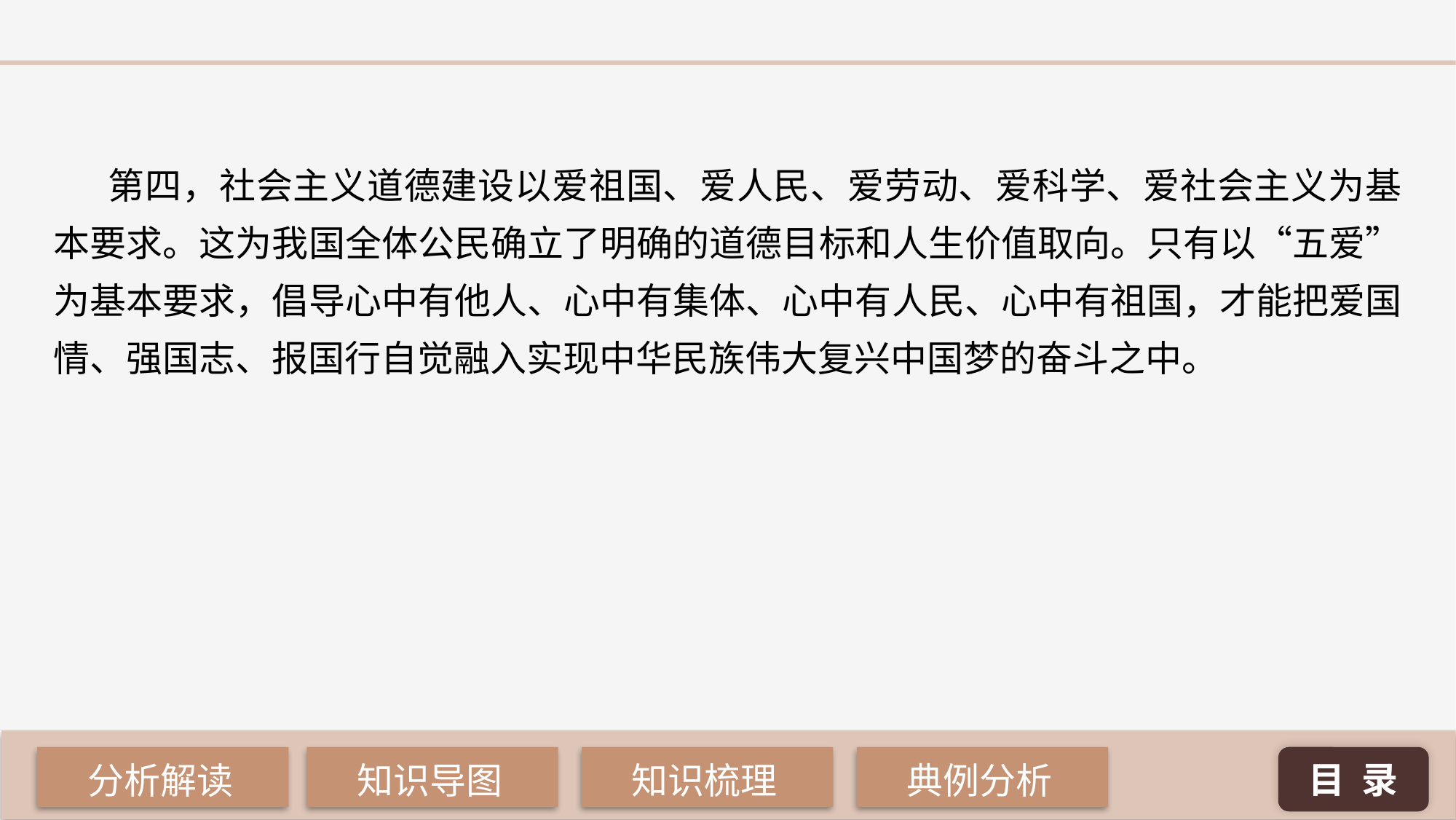

第四，社会主义道德建设以爱祖国、爱人民、爱劳动、爱科学、爱社会主义为基本要求。这为我国全体公民确立了明确的道德目标和人生价值取向。只有以“五爱”为基本要求，倡导心中有他人、心中有集体、心中有人民、心中有祖国，才能把爱国情、强国志、报国行自觉融入实现中华民族伟大复兴中国梦的奋斗之中。